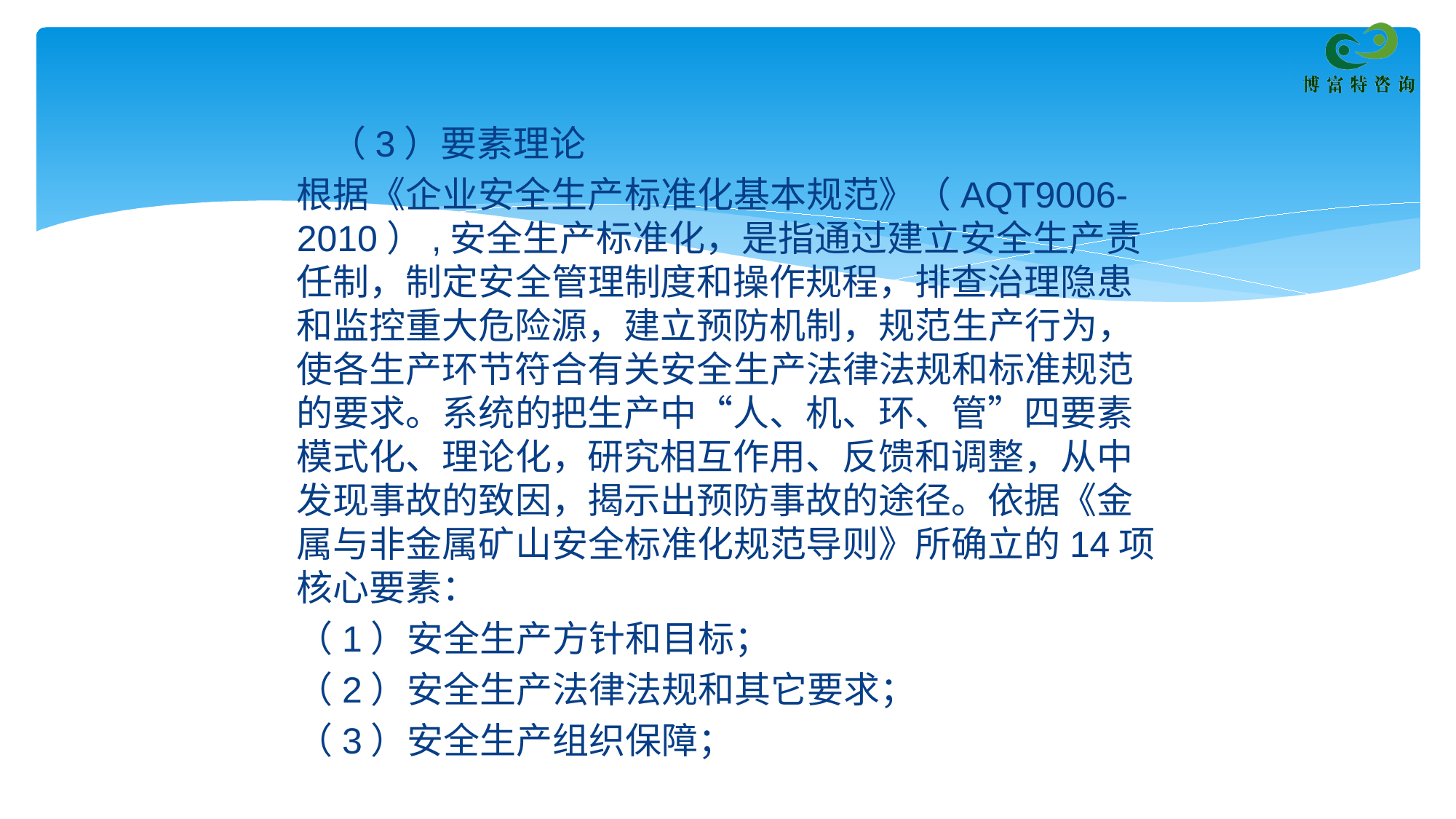

（3）要素理论
根据《企业安全生产标准化基本规范》（AQT9006-2010）,安全生产标准化，是指通过建立安全生产责任制，制定安全管理制度和操作规程，排查治理隐患和监控重大危险源，建立预防机制，规范生产行为，使各生产环节符合有关安全生产法律法规和标准规范的要求。系统的把生产中“人、机、环、管”四要素模式化、理论化，研究相互作用、反馈和调整，从中发现事故的致因，揭示出预防事故的途径。依据《金属与非金属矿山安全标准化规范导则》所确立的14项核心要素：
（1）安全生产方针和目标；
（2）安全生产法律法规和其它要求；
（3）安全生产组织保障；